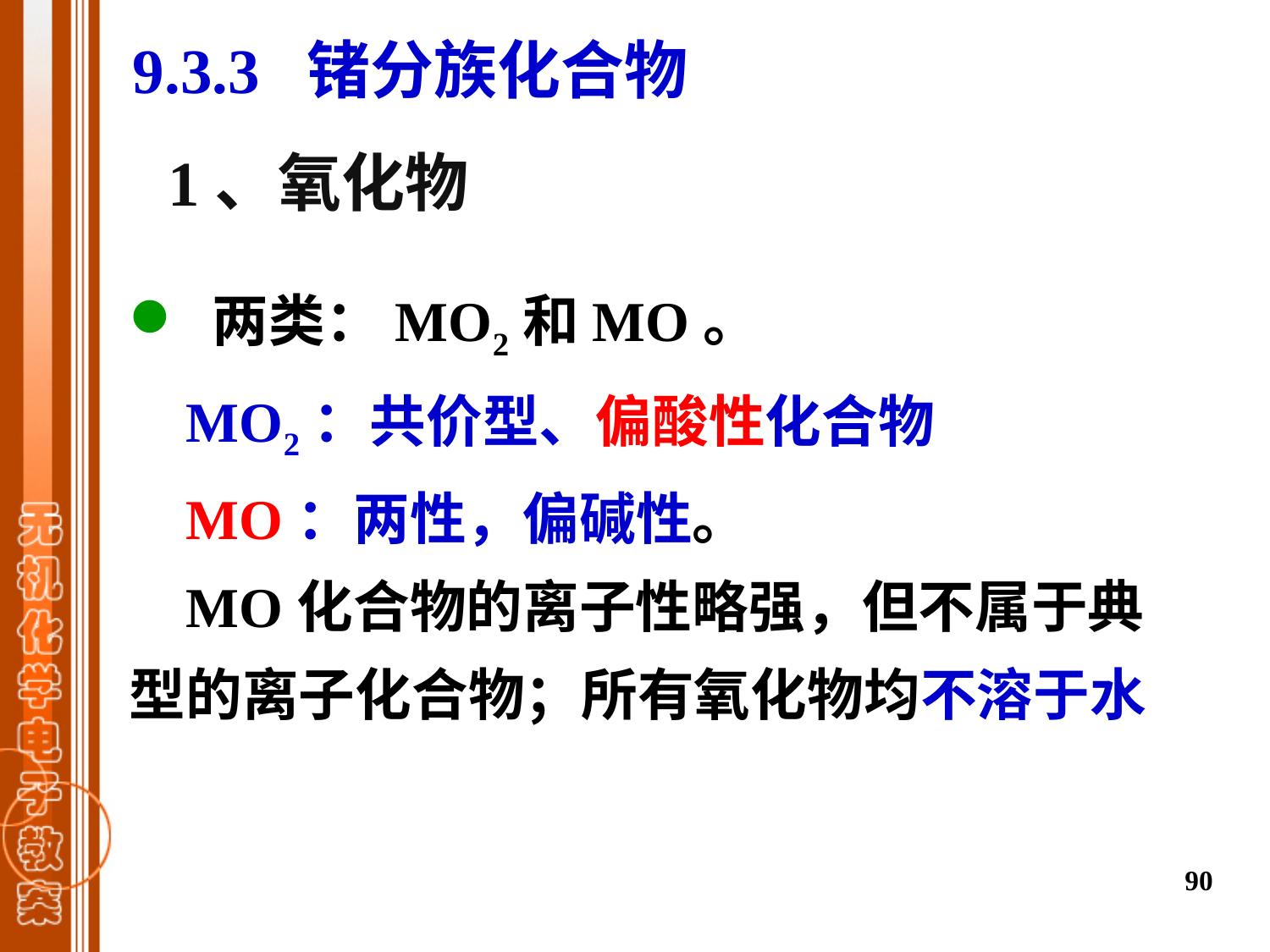

9.3.3  锗分族化合物
1、氧化物
 两类：MO2和MO。
    MO2：共价型、偏酸性化合物
    MO：两性，偏碱性。
    MO化合物的离子性略强，但不属于典型的离子化合物；所有氧化物均不溶于水
90